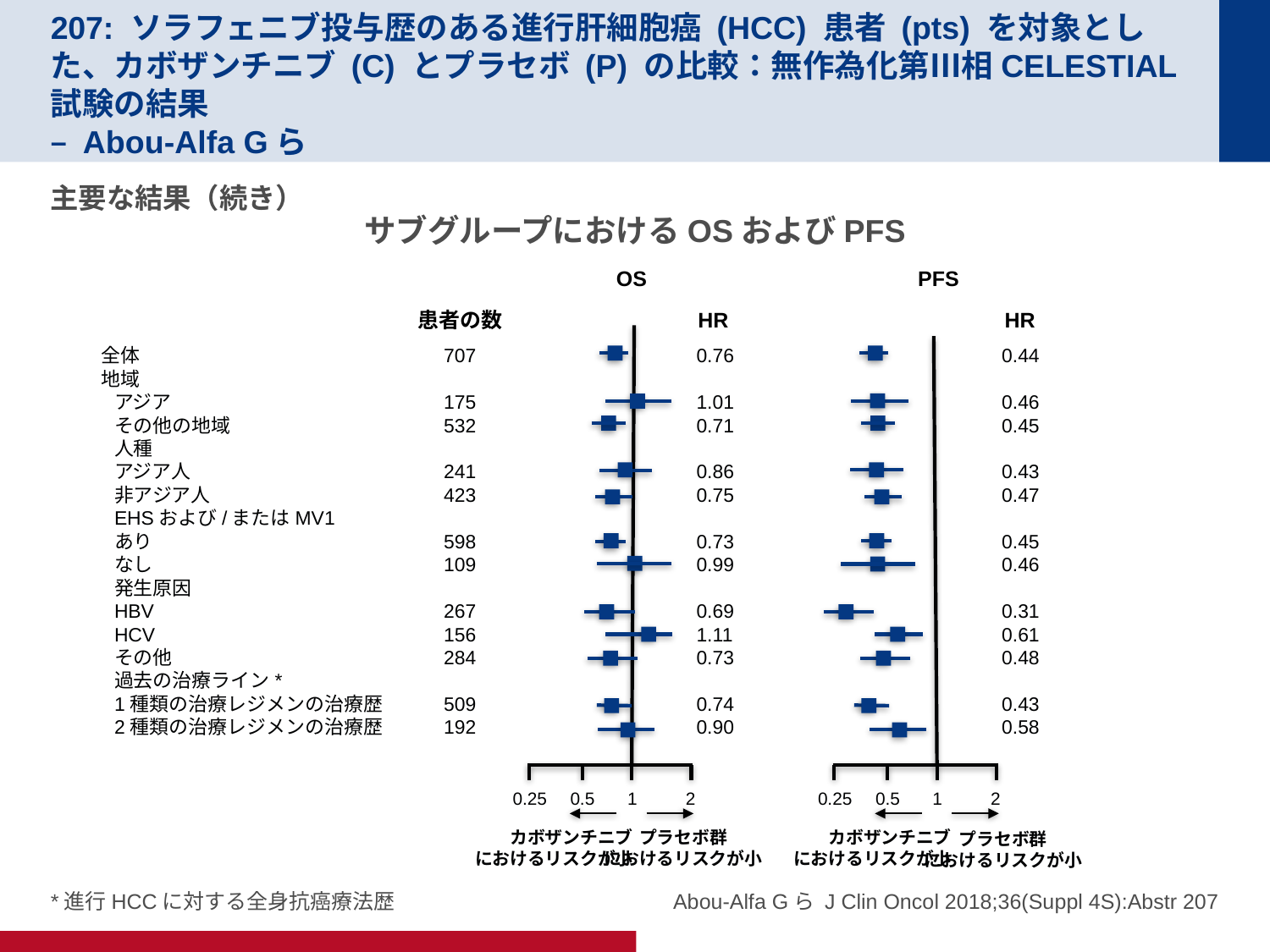

# 207: ソラフェニブ投与歴のある進行肝細胞癌 (HCC) 患者 (pts) を対象とした、カボザンチニブ (C) とプラセボ (P) の比較：無作為化第Ⅲ相CELESTIAL試験の結果 – Abou-Alfa Gら
主要な結果（続き）
サブグループにおけるOSおよびPFS
OS
PFS
患者の数
707

175
532

241
423

598
109

267
156
284

509
192
HR
0.76

1.01
0.71

0.86
0.75

0.73
0.99

0.69
1.11
0.73

0.74
0.90
0.25
0.5
1
2
プラセボ群
におけるリスクが小
カボザンチニブ
におけるリスクが小

HR
0.44

0.46
0.45

0.43
0.47

0.45
0.46

0.31
0.61
0.48

0.43
0.58
0.25
0.5
1
2
プラセボ群
におけるリスクが小
カボザンチニブ
におけるリスクが小

全体
地域
アジア
その他の地域
人種
アジア人
非アジア人
EHSおよび/またはMV1
あり
なし
発生原因
HBV
HCV
その他
過去の治療ライン*
1種類の治療レジメンの治療歴
2種類の治療レジメンの治療歴
*進行HCCに対する全身抗癌療法歴
Abou-Alfa Gら J Clin Oncol 2018;36(Suppl 4S):Abstr 207